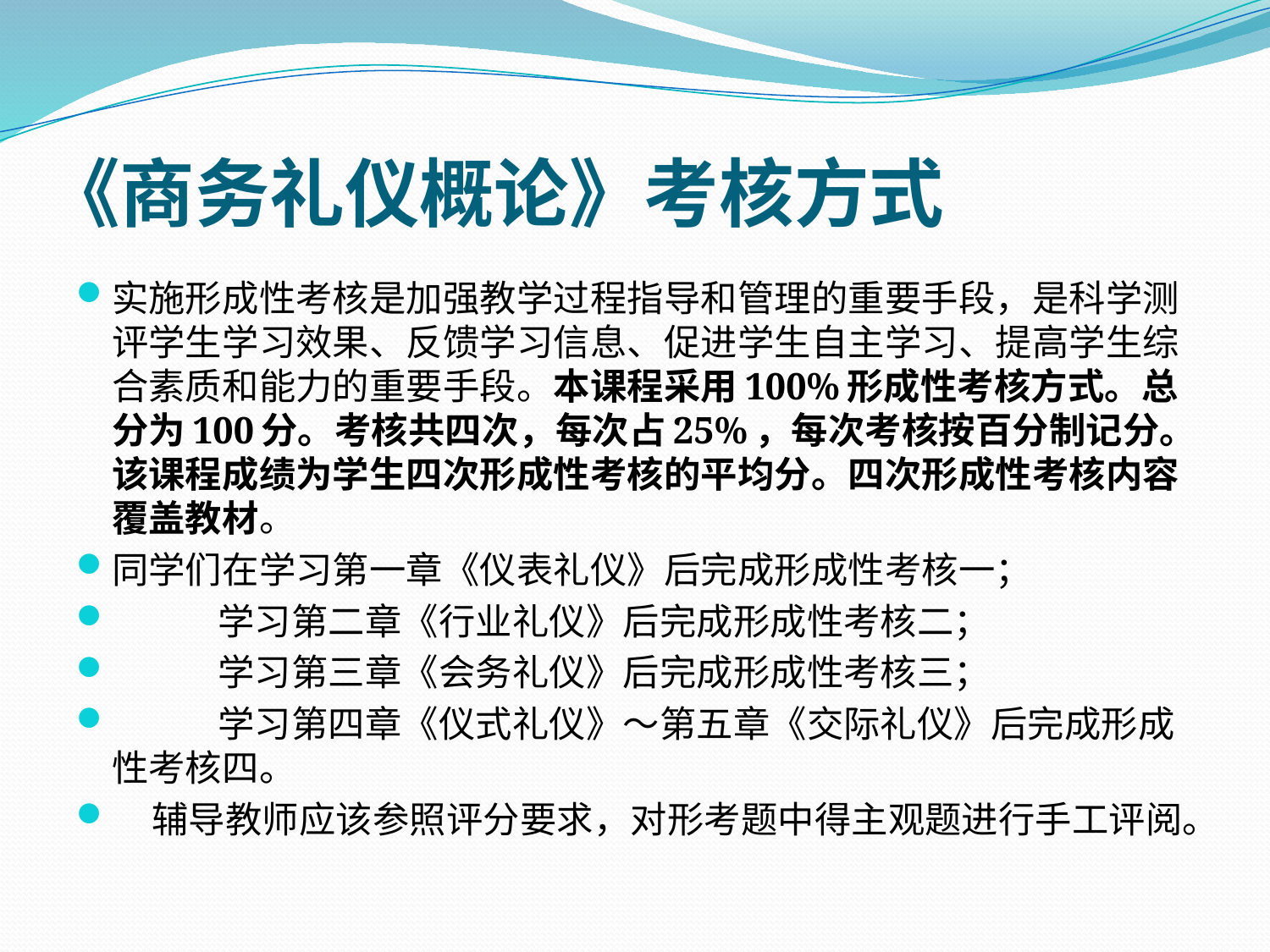

# 《商务礼仪概论》考核方式
实施形成性考核是加强教学过程指导和管理的重要手段，是科学测评学生学习效果、反馈学习信息、促进学生自主学习、提高学生综合素质和能力的重要手段。本课程采用100%形成性考核方式。总分为100分。考核共四次，每次占25%，每次考核按百分制记分。该课程成绩为学生四次形成性考核的平均分。四次形成性考核内容覆盖教材。
同学们在学习第一章《仪表礼仪》后完成形成性考核一；
            学习第二章《行业礼仪》后完成形成性考核二；
            学习第三章《会务礼仪》后完成形成性考核三；
            学习第四章《仪式礼仪》～第五章《交际礼仪》后完成形成性考核四。
    辅导教师应该参照评分要求，对形考题中得主观题进行手工评阅。